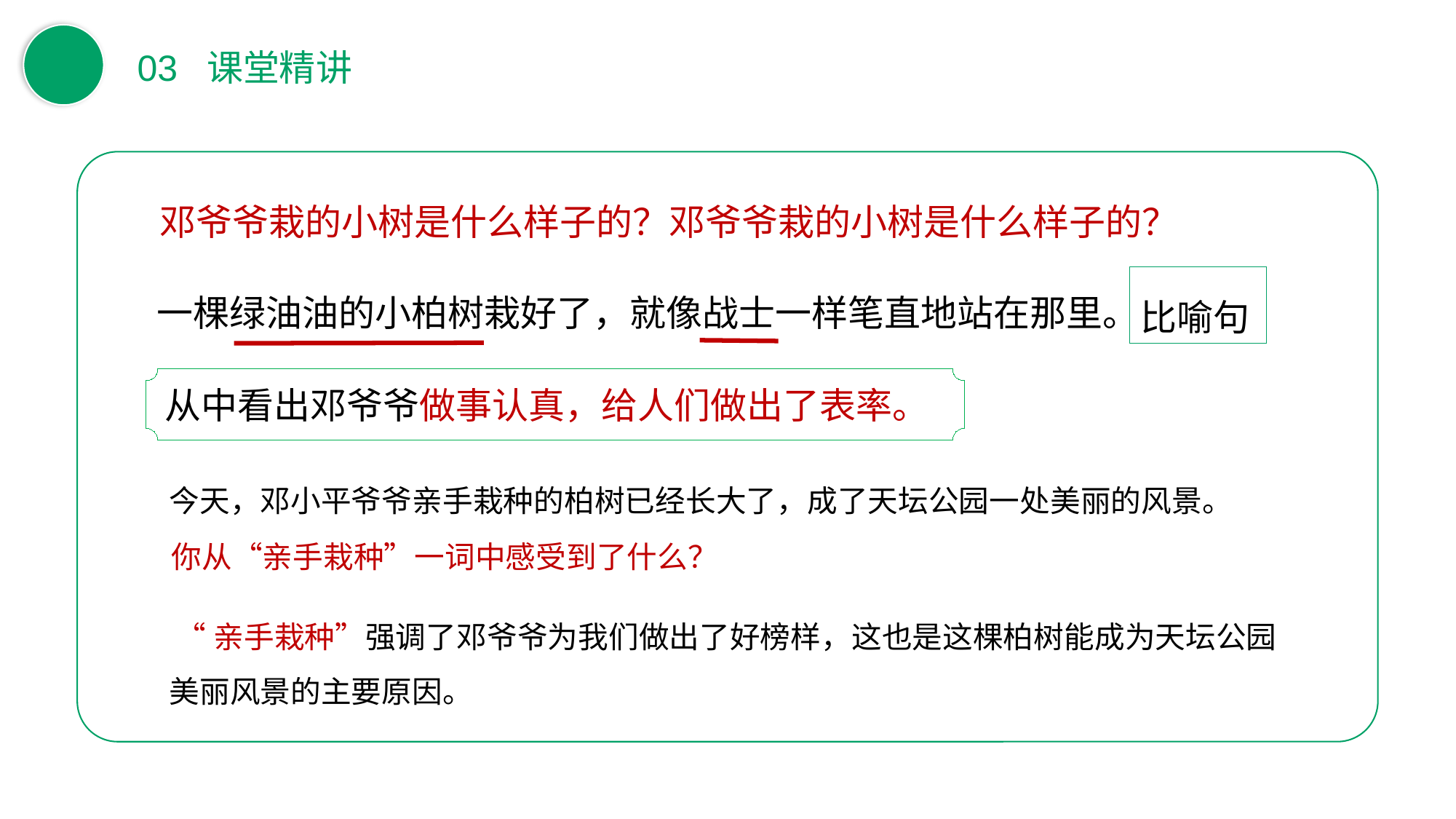

03  课堂精讲
邓爷爷栽的小树是什么样子的？邓爷爷栽的小树是什么样子的？
一棵绿油油的小柏树栽好了，就像战士一样笔直地站在那里。
比喻句
从中看出邓爷爷做事认真，给人们做出了表率。
今天，邓小平爷爷亲手栽种的柏树已经长大了，成了天坛公园一处美丽的风景。
你从“亲手栽种”一词中感受到了什么？
 “亲手栽种”强调了邓爷爷为我们做出了好榜样，这也是这棵柏树能成为天坛公园美丽风景的主要原因。